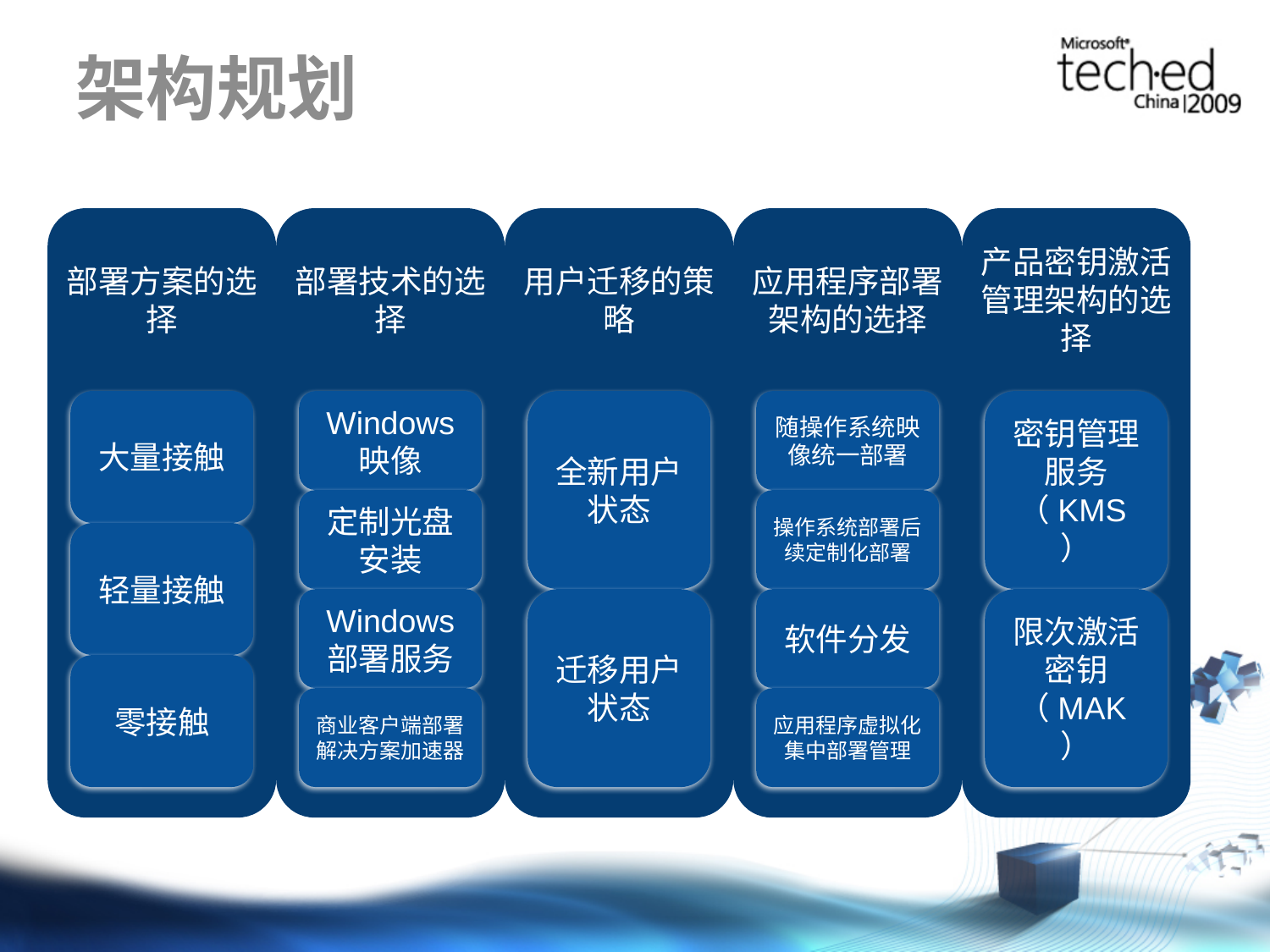

# 架构规划
部署方案的选择
定制光盘安装
Windows 部署服务
商业客户端部署解决方案加速器
产品密钥激活管理架构的选择
密钥管理服务（KMS）
限次激活密钥（MAK）
迁移用户状态
用户迁移的策略
全新用户状态
应用程序部署架构的选择
随操作系统映像统一部署
操作系统部署后续定制化部署
软件分发
应用程序虚拟化集中部署管理
大量接触
轻量接触
零接触
部署技术的选择
Windows 映像